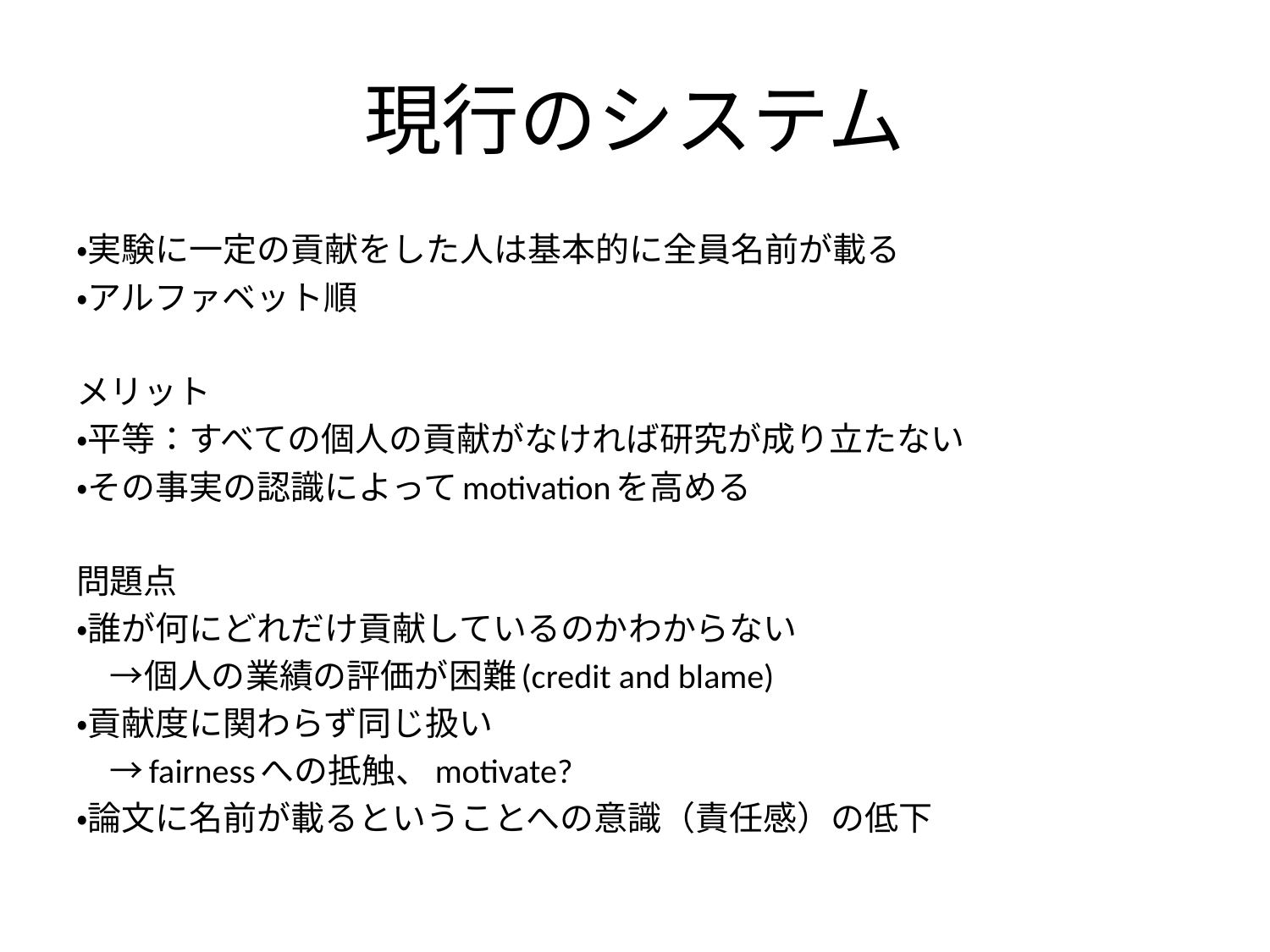

# 現行のシステム
・実験に一定の貢献をした人は基本的に全員名前が載る
・アルファベット順

メリット
・平等：すべての個人の貢献がなければ研究が成り立たない
・その事実の認識によってmotivationを高める

問題点
・誰が何にどれだけ貢献しているのかわからない
　→個人の業績の評価が困難(credit and blame)
・貢献度に関わらず同じ扱い
　→fairnessへの抵触、motivate?
・論文に名前が載るということへの意識（責任感）の低下